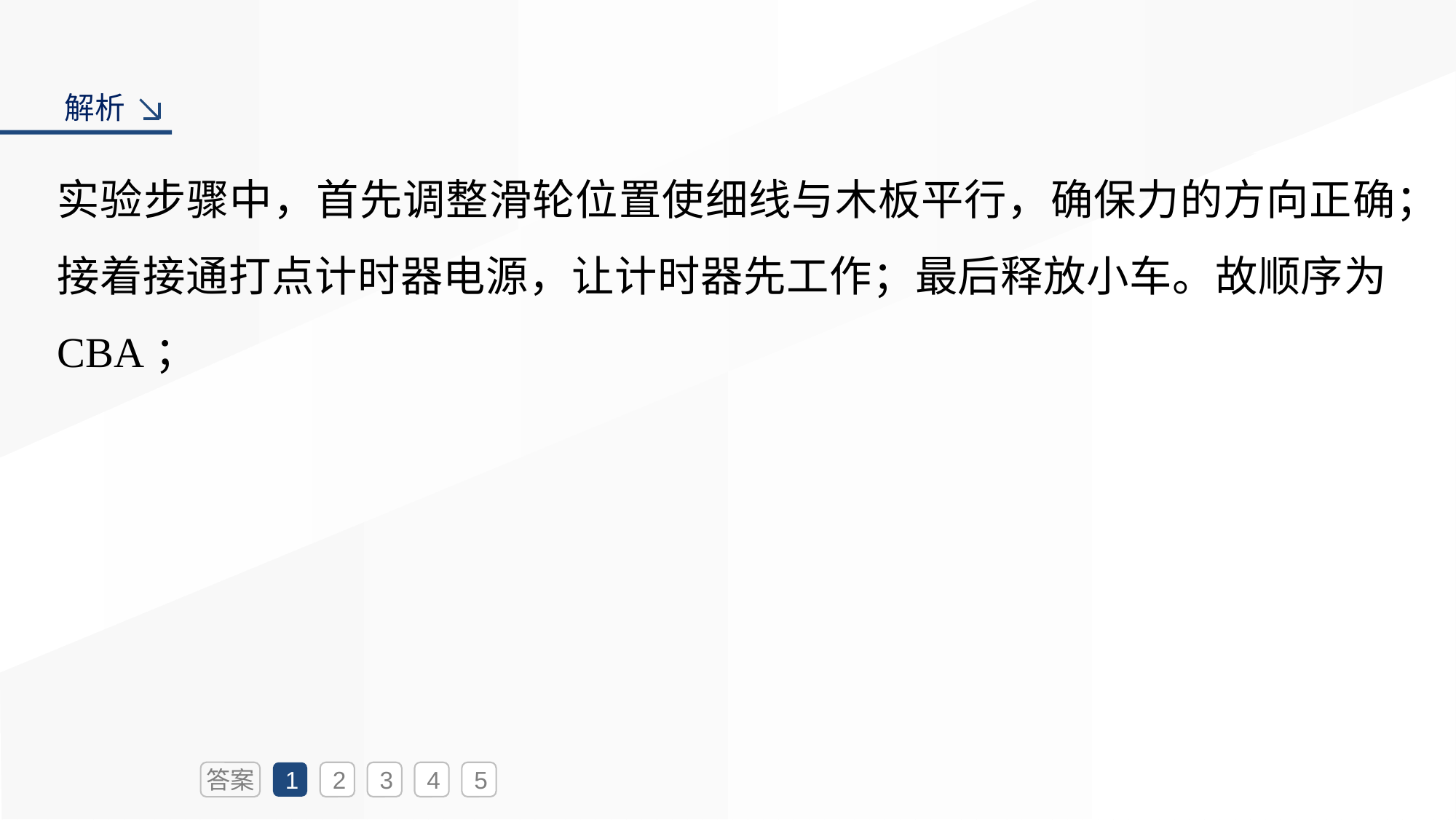

解析

实验步骤中，首先调整滑轮位置使细线与木板平行，确保力的方向正确；接着接通打点计时器电源，让计时器先工作；最后释放小车。故顺序为CBA；
答案
1
2
3
4
5